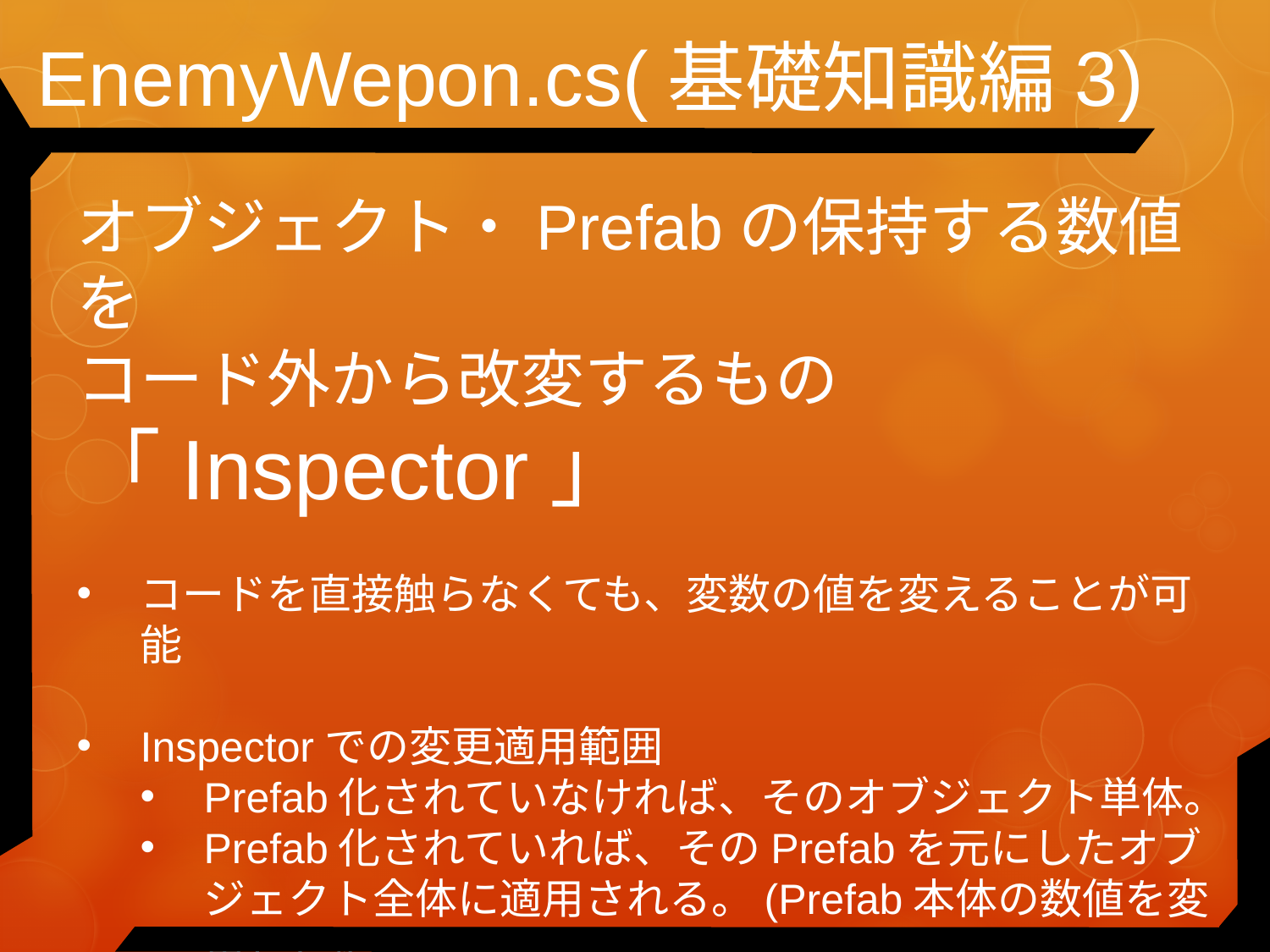

# EnemyWepon.cs(基礎知識編3)
オブジェクト・Prefabの保持する数値を
コード外から改変するもの「Inspector」

コードを直接触らなくても、変数の値を変えることが可能

Inspectorでの変更適用範囲
Prefab化されていなければ、そのオブジェクト単体。
Prefab化されていれば、そのPrefabを元にしたオブジェクト全体に適用される。(Prefab本体の数値を変更した場合)

新しくコンポーネントをオブジェクトに適用する際も、　　　Inspectorにドラッグ&ドロップで可能